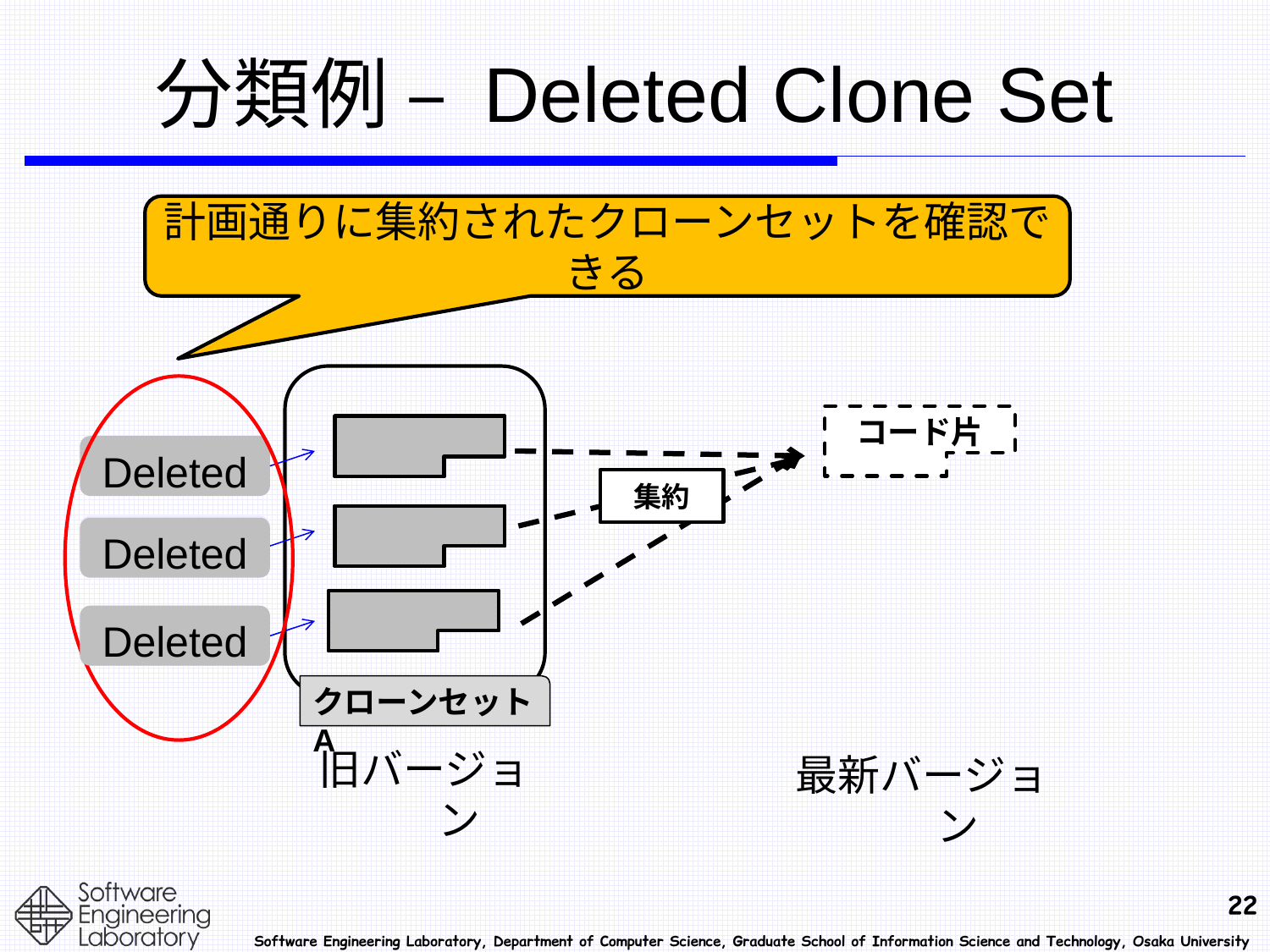

# 分類例 – Deleted Clone Set
計画通りに集約されたクローンセットを確認できる

コード片

Deleted
集約

Stable
Deleted

Deleted
Stable
クローンセットA
旧バージョン
最新バージョン